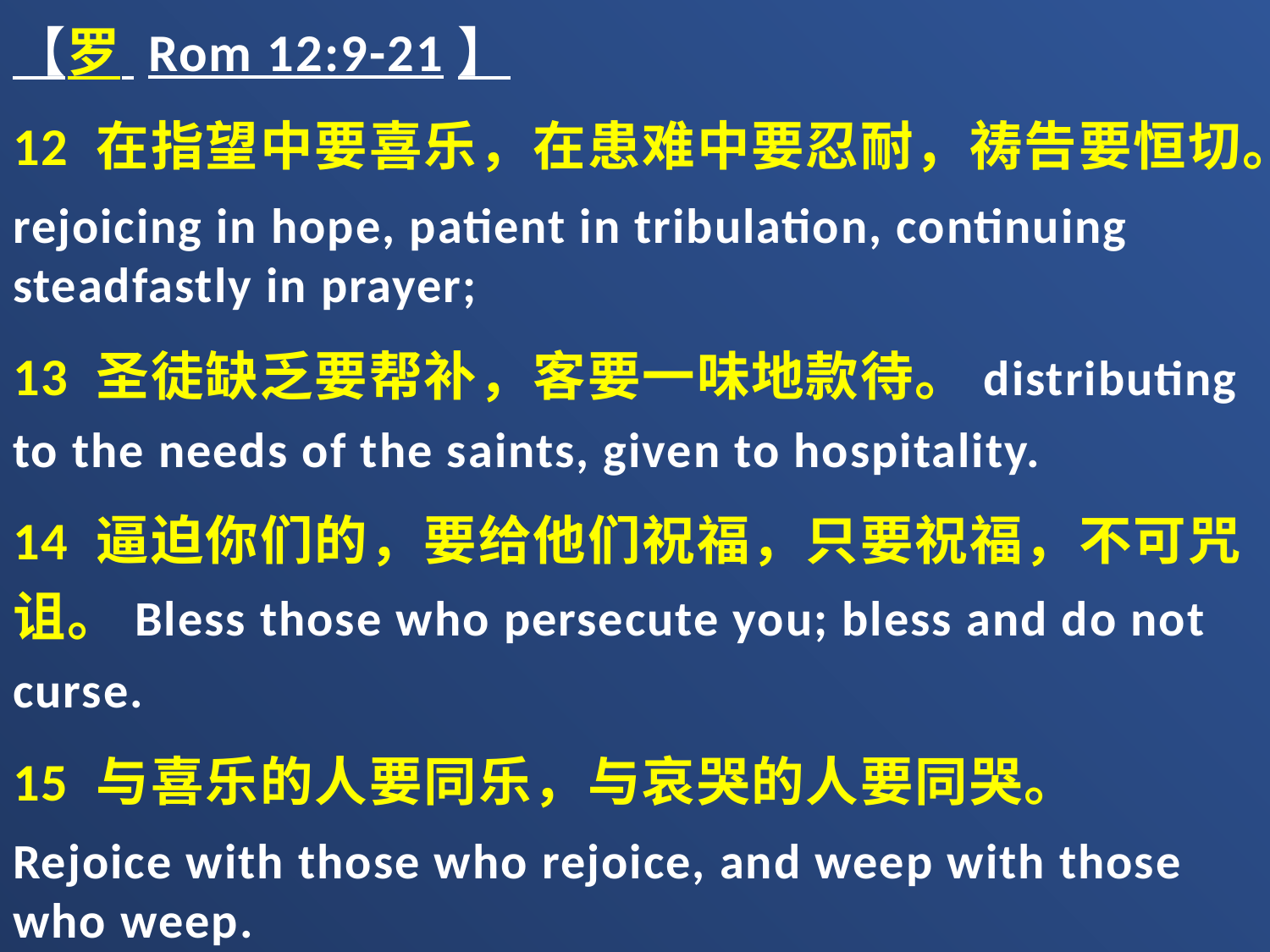

【罗 Rom 12:9-21】
12 在指望中要喜乐，在患难中要忍耐，祷告要恒切。
rejoicing in hope, patient in tribulation, continuing steadfastly in prayer;
13 圣徒缺乏要帮补，客要一味地款待。distributing to the needs of the saints, given to hospitality.
14 逼迫你们的，要给他们祝福，只要祝福，不可咒诅。Bless those who persecute you; bless and do not curse.
15 与喜乐的人要同乐，与哀哭的人要同哭。
Rejoice with those who rejoice, and weep with those who weep.